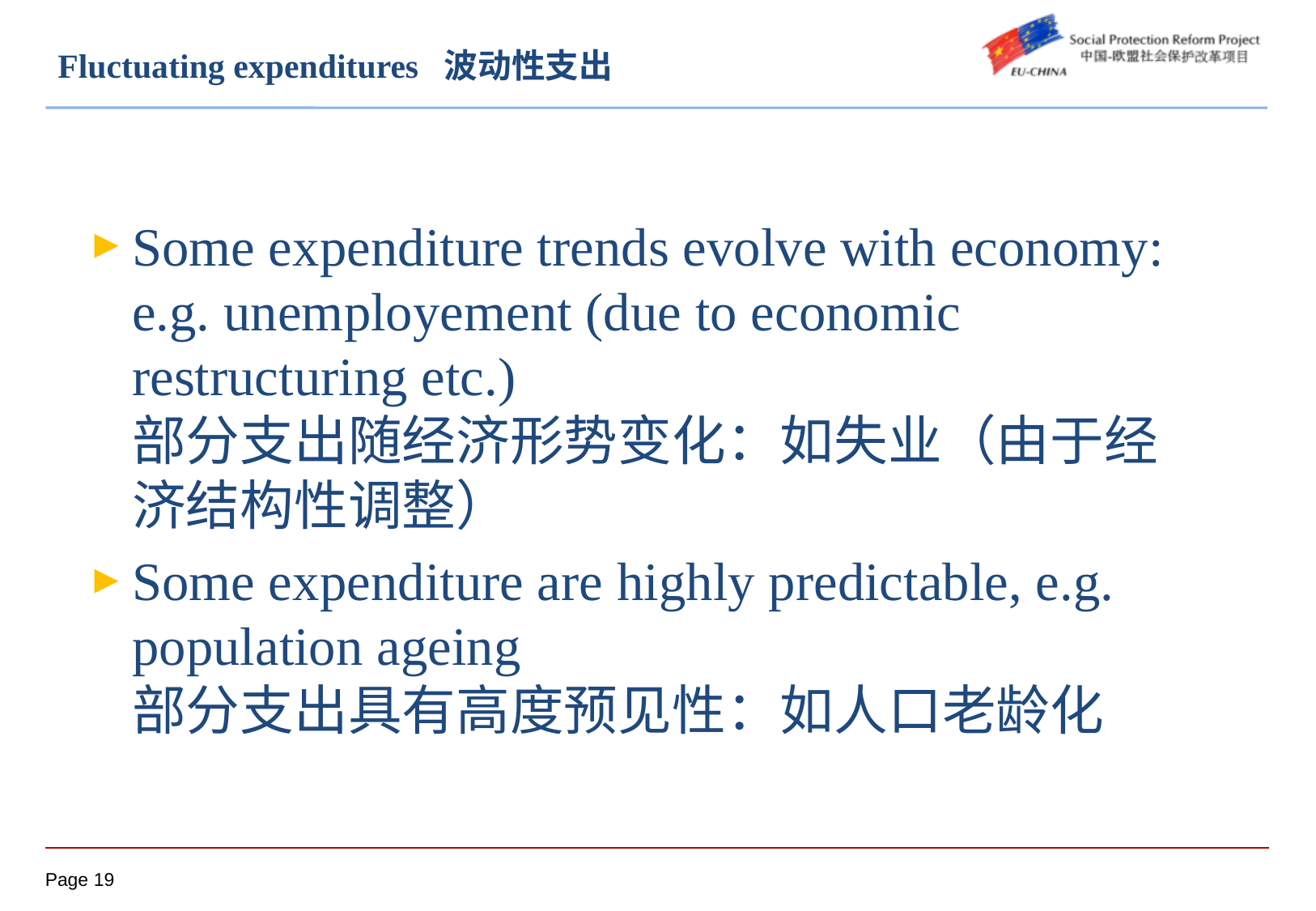

# Fluctuating expenditures  波动性支出

Some expenditure trends evolve with economy: e.g. unemployement (due to economic restructuring etc.)
部分支出随经济形势变化：如失业（由于经济结构性调整）
Some expenditure are highly predictable, e.g. population ageing
部分支出具有高度预见性：如人口老龄化